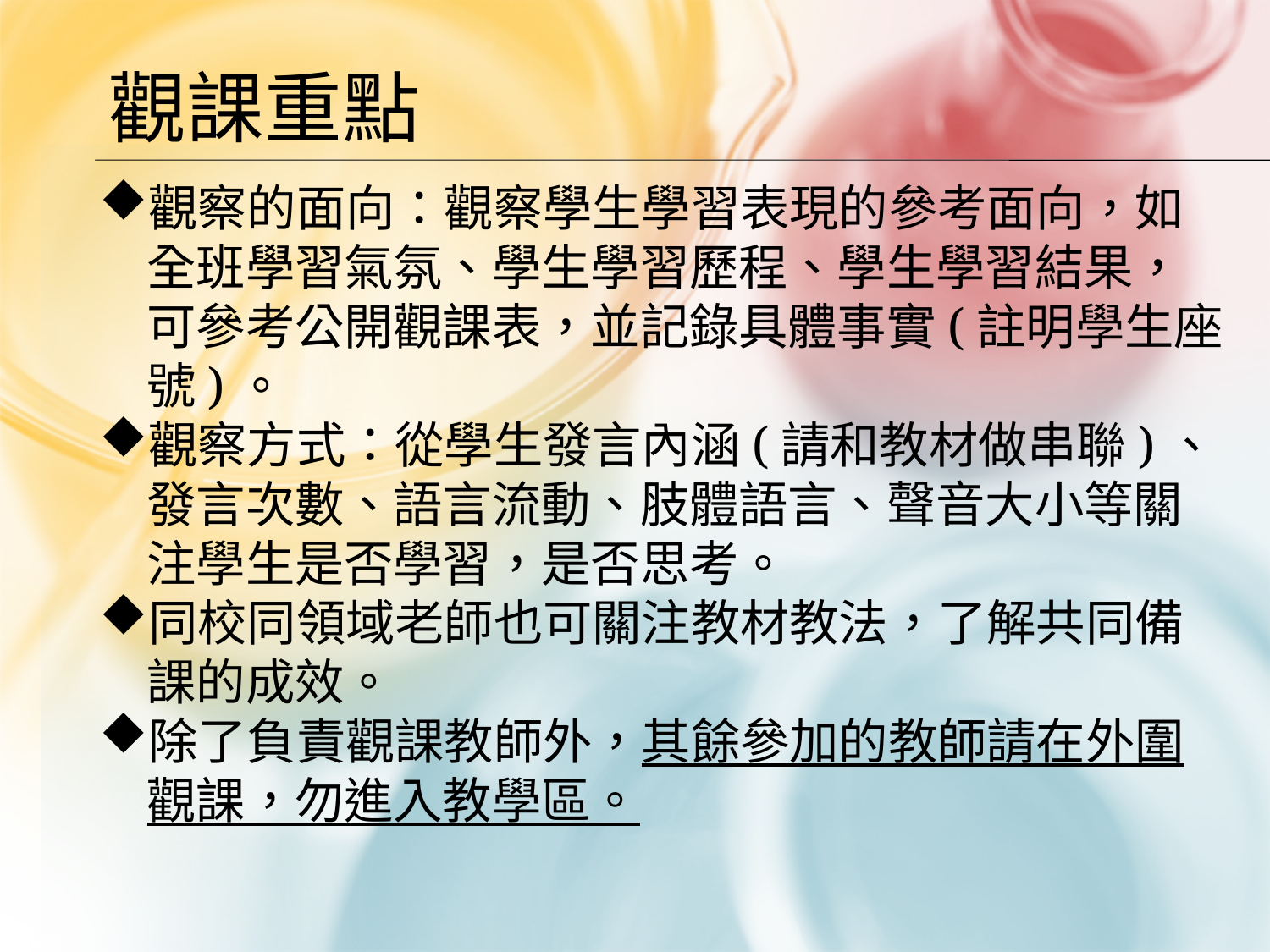

# 觀課重點
觀察的面向：觀察學生學習表現的參考面向，如全班學習氣氛、學生學習歷程、學生學習結果，可參考公開觀課表，並記錄具體事實(註明學生座號)。
觀察方式：從學生發言內涵(請和教材做串聯)、發言次數、語言流動、肢體語言、聲音大小等關注學生是否學習，是否思考。
同校同領域老師也可關注教材教法，了解共同備課的成效。
除了負責觀課教師外，其餘參加的教師請在外圍觀課，勿進入教學區。